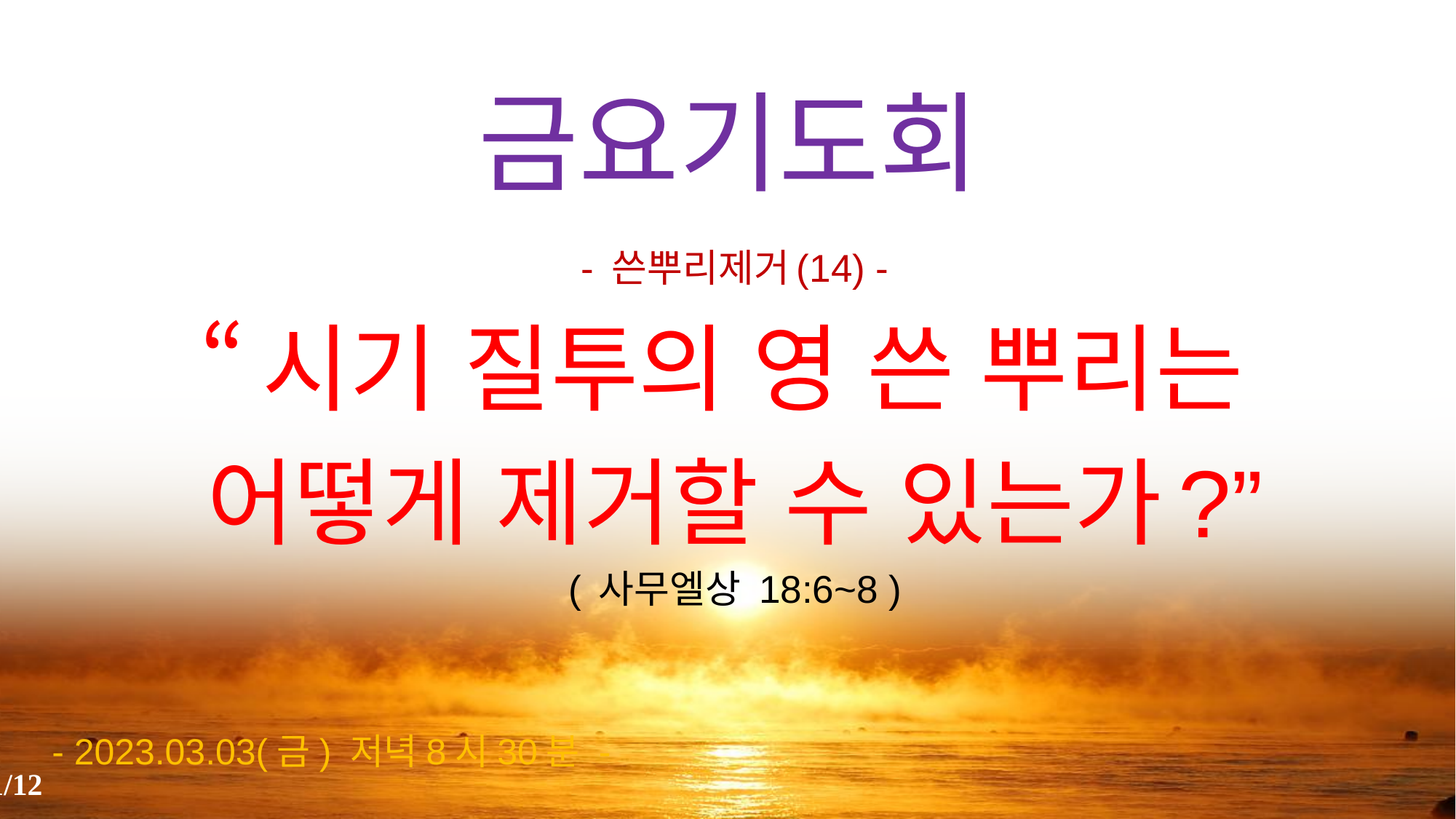

# 금요기도회
- 쓴뿌리제거(14) -
“시기 질투의 영 쓴 뿌리는
어떻게 제거할 수 있는가?”
( 사무엘상 18:6~8 )
- 2023.03.03(금) 저녁8시30분 -